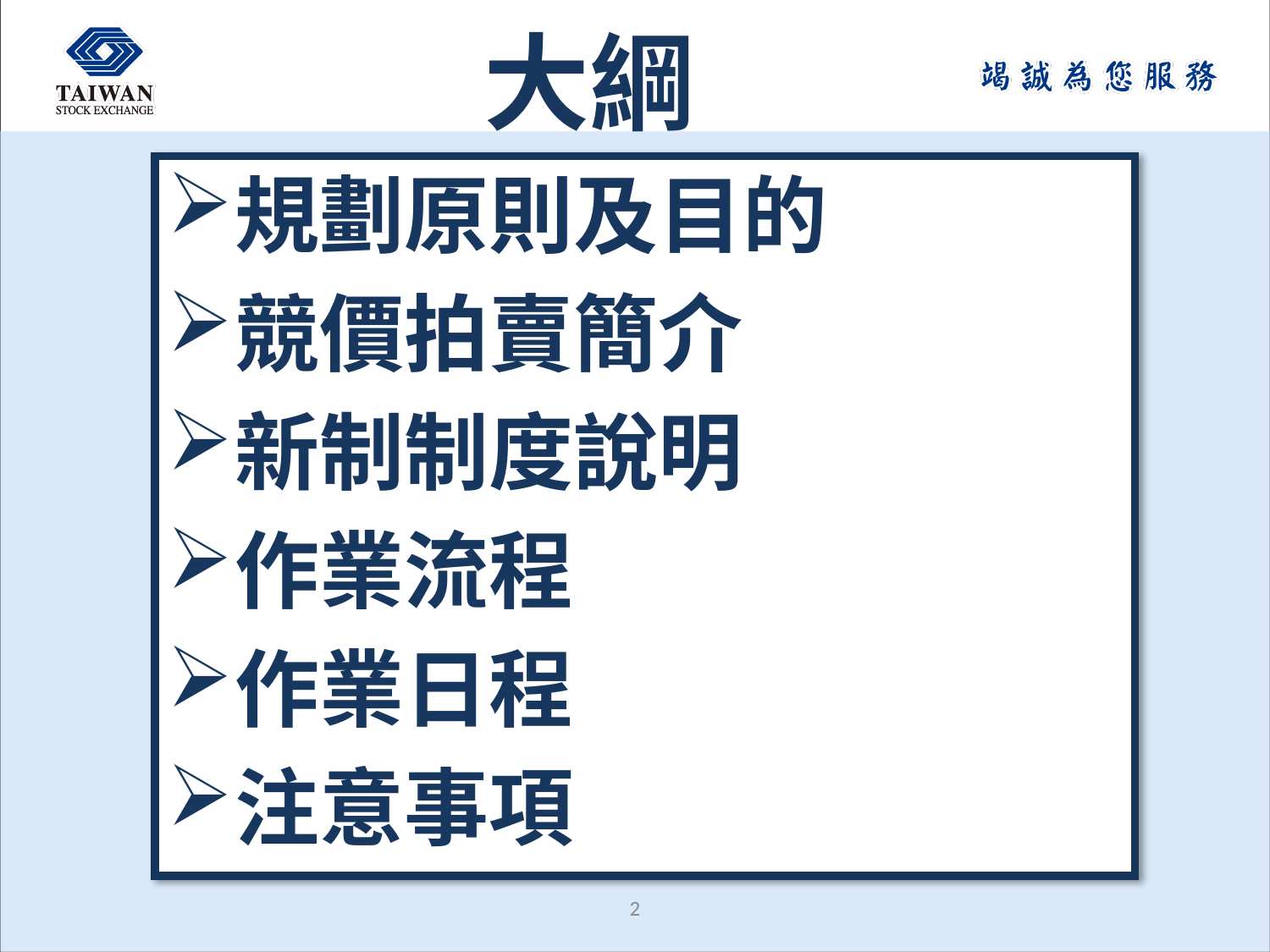

# 大綱
規劃原則及目的
競價拍賣簡介
新制制度說明
作業流程
作業日程
注意事項

2